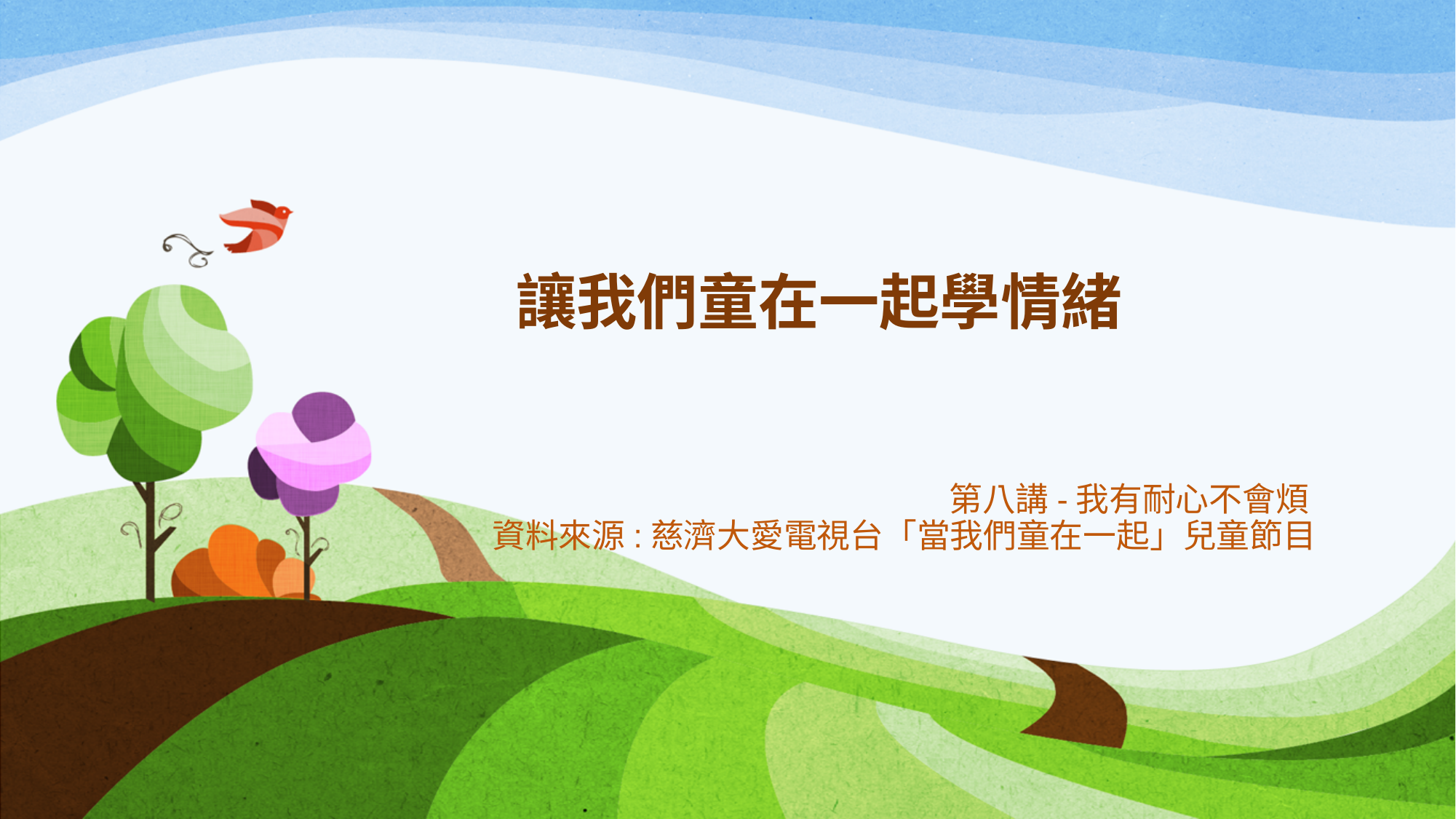

讓我們童在一起學情緒
# 第八講-我有耐心不會煩 資料來源:慈濟大愛電視台「當我們童在一起」兒童節目